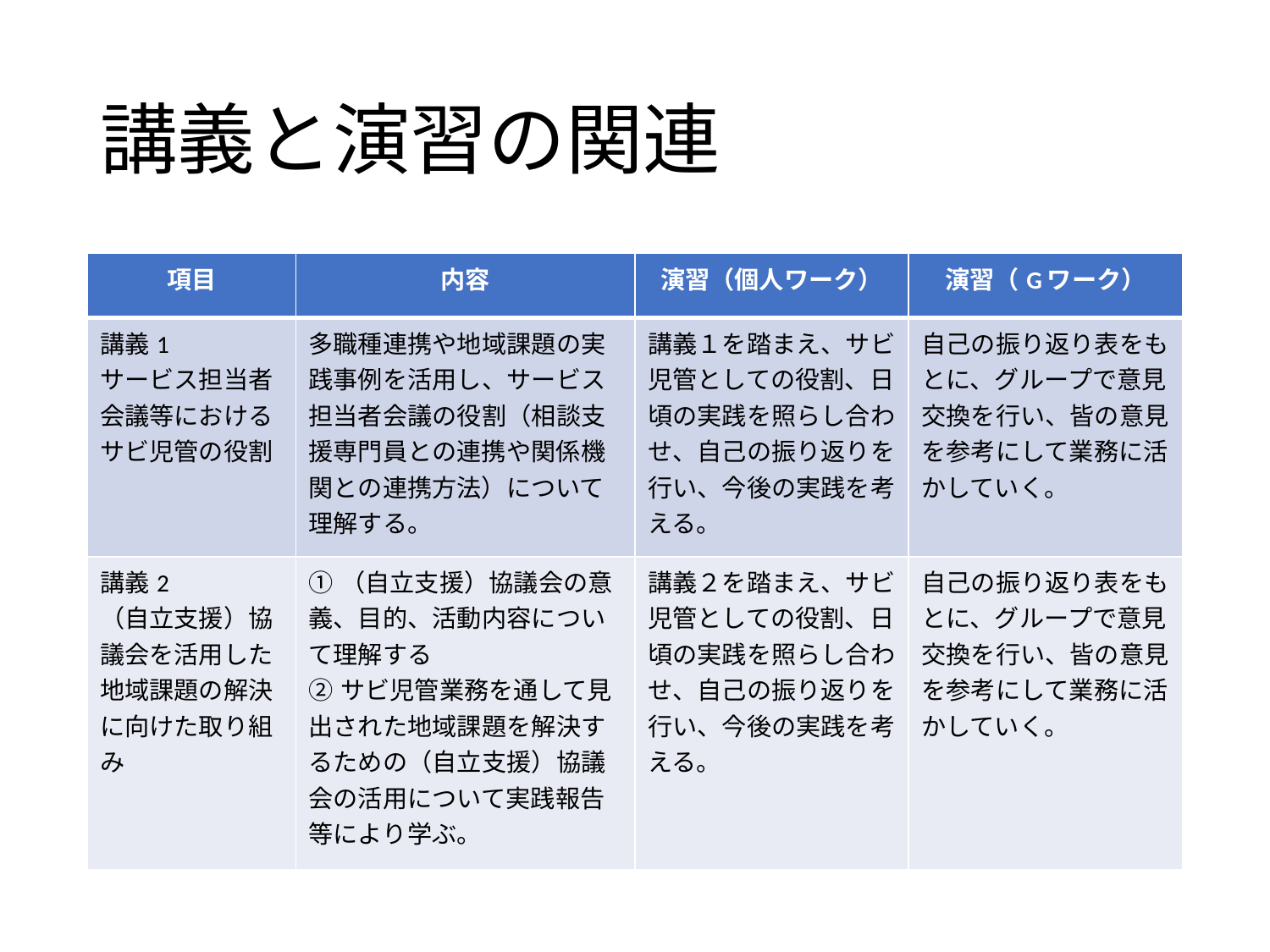

# 講義と演習の関連
| 項目 | 内容 | 演習（個人ワーク） | 演習（Gワーク） |
| --- | --- | --- | --- |
| 講義1 サービス担当者会議等におけるサビ児管の役割 | 多職種連携や地域課題の実践事例を活用し、サービス担当者会議の役割（相談支援専門員との連携や関係機関との連携方法）について理解する。 | 講義１を踏まえ、サビ児管としての役割、日頃の実践を照らし合わせ、自己の振り返りを行い、今後の実践を考える。 | 自己の振り返り表をもとに、グループで意見交換を行い、皆の意見を参考にして業務に活かしていく。 |
| 講義2 （自立支援）協議会を活用した地域課題の解決に向けた取り組み | ①（自立支援）協議会の意義、目的、活動内容について理解する ②サビ児管業務を通して見出された地域課題を解決するための（自立支援）協議会の活用について実践報告等により学ぶ。 | 講義２を踏まえ、サビ児管としての役割、日頃の実践を照らし合わせ、自己の振り返りを行い、今後の実践を考える。 | 自己の振り返り表をもとに、グループで意見交換を行い、皆の意見を参考にして業務に活かしていく。 |